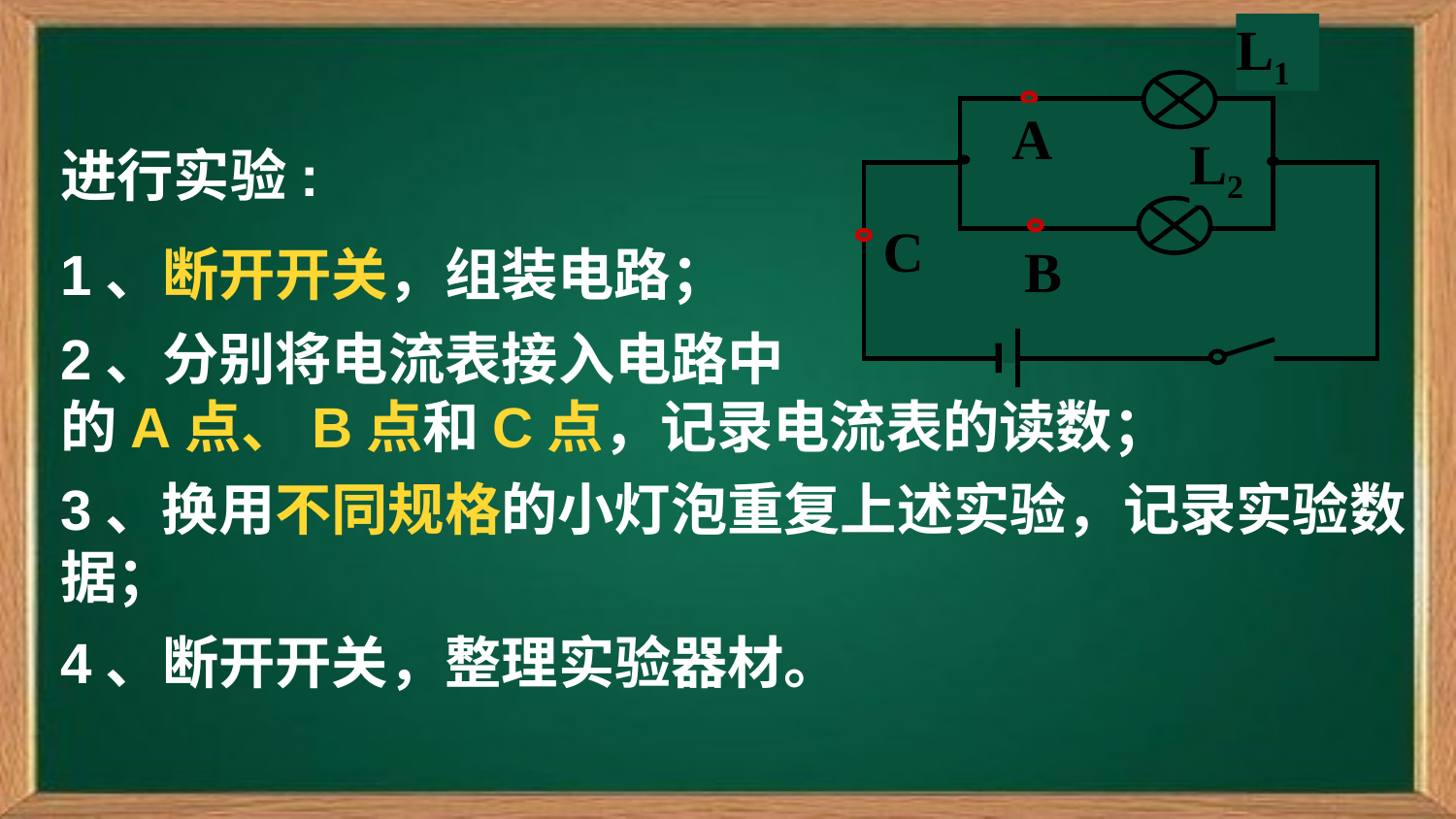

L1

A
L2

L1

C

B

进行实验:
1、断开开关，组装电路；
2、分别将电流表接入电路中
的A点、B点和C点，记录电流表的读数；
3、换用不同规格的小灯泡重复上述实验，记录实验数据；
4、断开开关，整理实验器材。